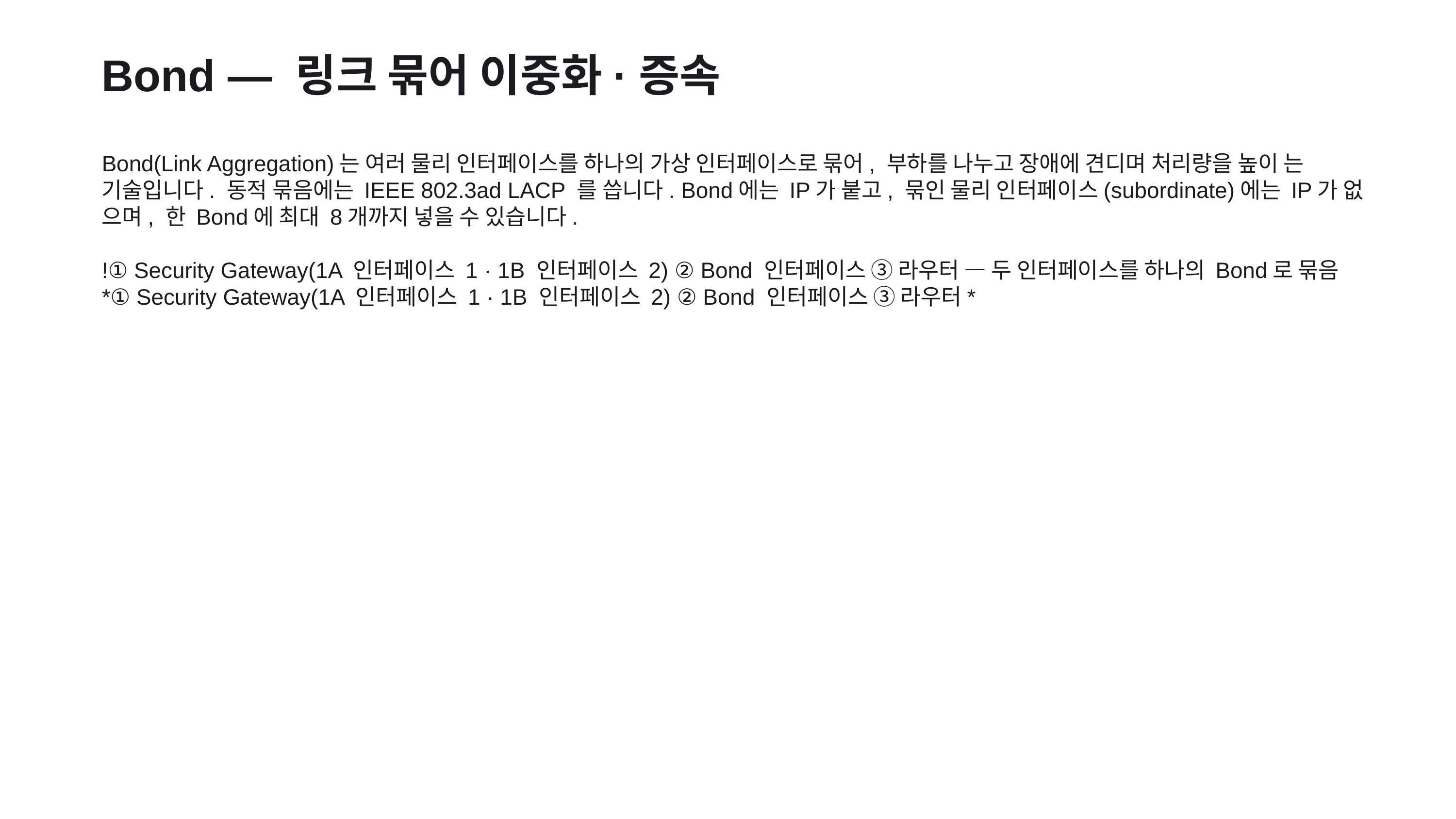

Bond — 링크 묶어 이중화·증속
Bond(Link Aggregation)는 여러 물리 인터페이스를 하나의 가상 인터페이스로 묶어, 부하를 나누고 장애에 견디며 처리량을 높이 는 기술입니다. 동적 묶음에는 IEEE 802.3ad LACP 를 씁니다. Bond에는 IP가 붙고, 묶인 물리 인터페이스(subordinate)에는 IP가 없 으며, 한 Bond에 최대 8개까지 넣을 수 있습니다.

!① Security Gateway(1A 인터페이스 1 · 1B 인터페이스 2) ② Bond 인터페이스 ③ 라우터 — 두 인터페이스를 하나의 Bond로 묶음
*① Security Gateway(1A 인터페이스 1 · 1B 인터페이스 2) ② Bond 인터페이스 ③ 라우터*